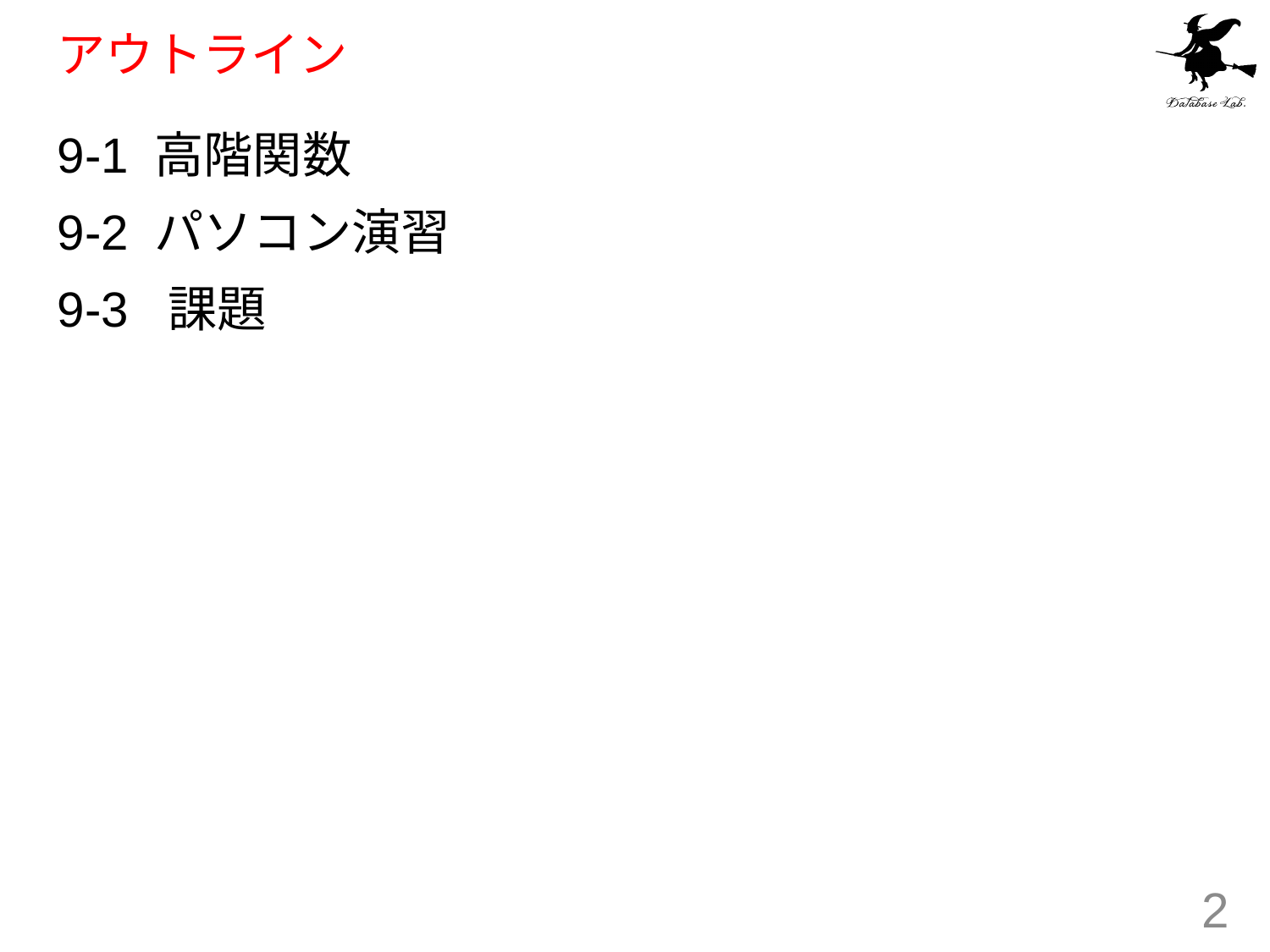

# アウトライン
9-1 高階関数
9-2 パソコン演習
9-3  課題
2